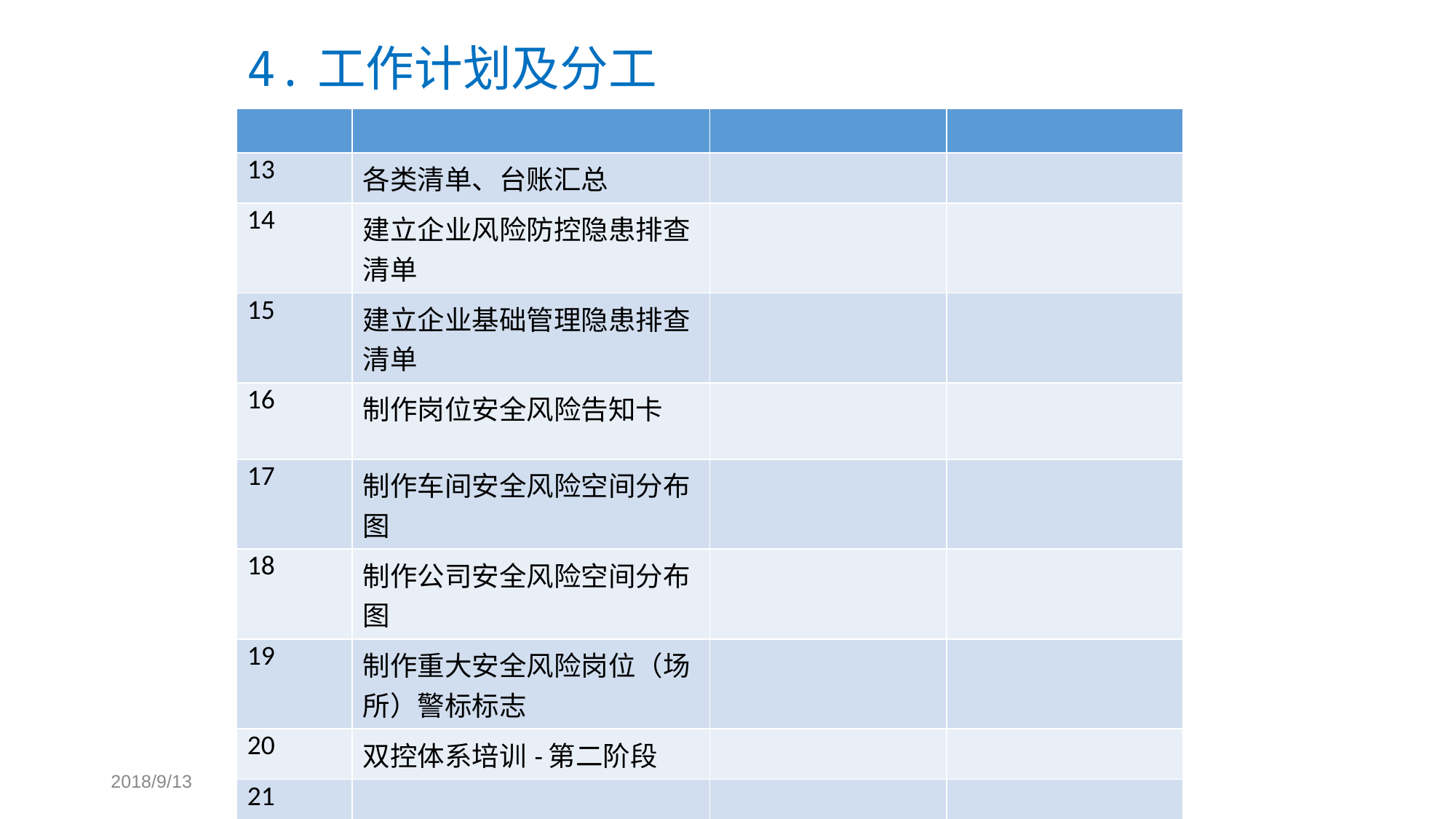

# 4.工作计划及分工
|  |  |  |  |
| --- | --- | --- | --- |
| 13 | 各类清单、台账汇总 |  |  |
| 14 | 建立企业风险防控隐患排查清单 |  |  |
| 15 | 建立企业基础管理隐患排查清单 |  |  |
| 16 | 制作岗位安全风险告知卡 |  |  |
| 17 | 制作车间安全风险空间分布图 |  |  |
| 18 | 制作公司安全风险空间分布图 |  |  |
| 19 | 制作重大安全风险岗位（场所）警标标志 |  |  |
| 20 | 双控体系培训-第二阶段 |  |  |
| 21 |  |  |  |
2018/9/13